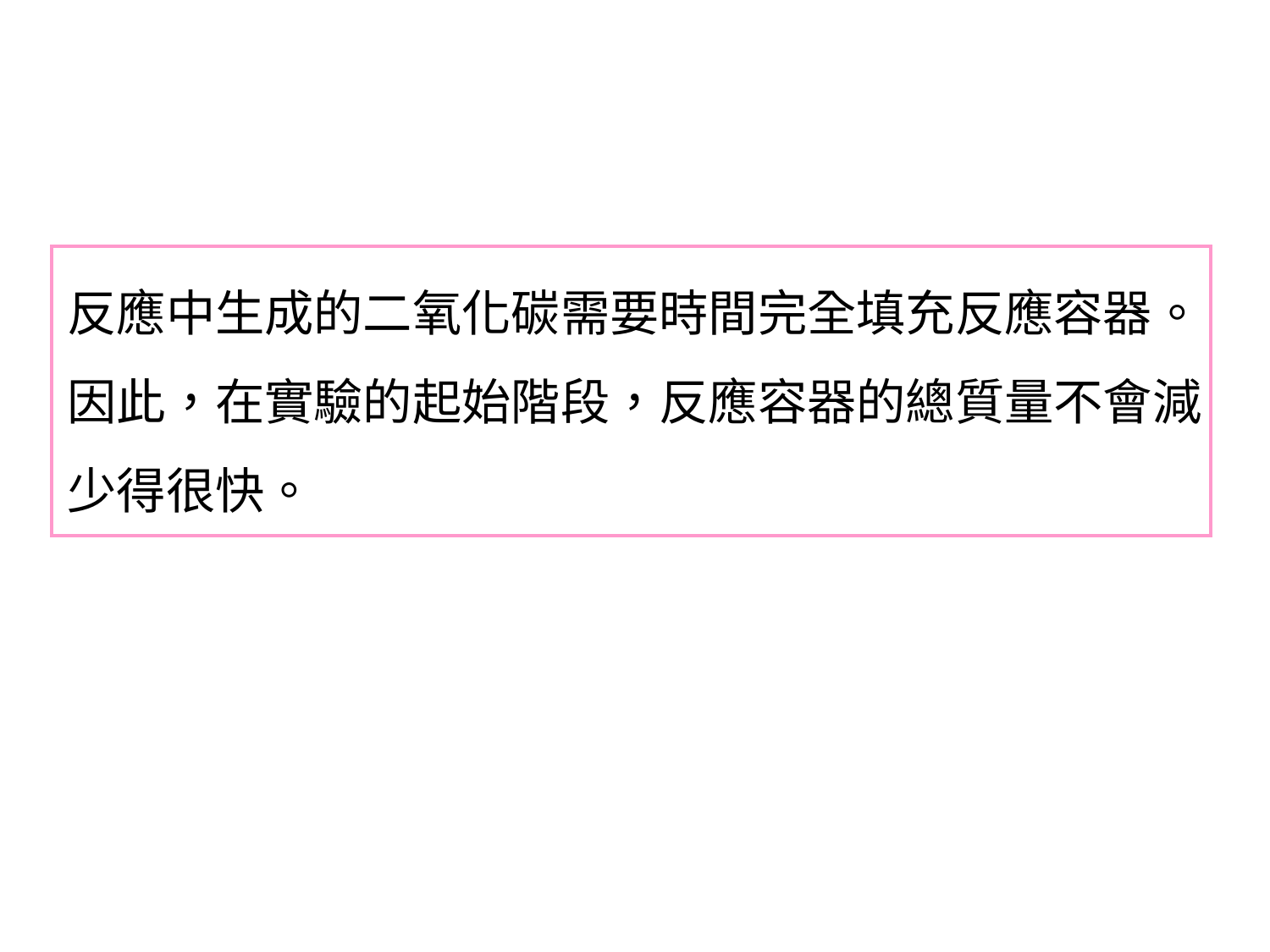

反應中生成的二氧化碳需要時間完全填充反應容器。因此，在實驗的起始階段，反應容器的總質量不會減少得很快。